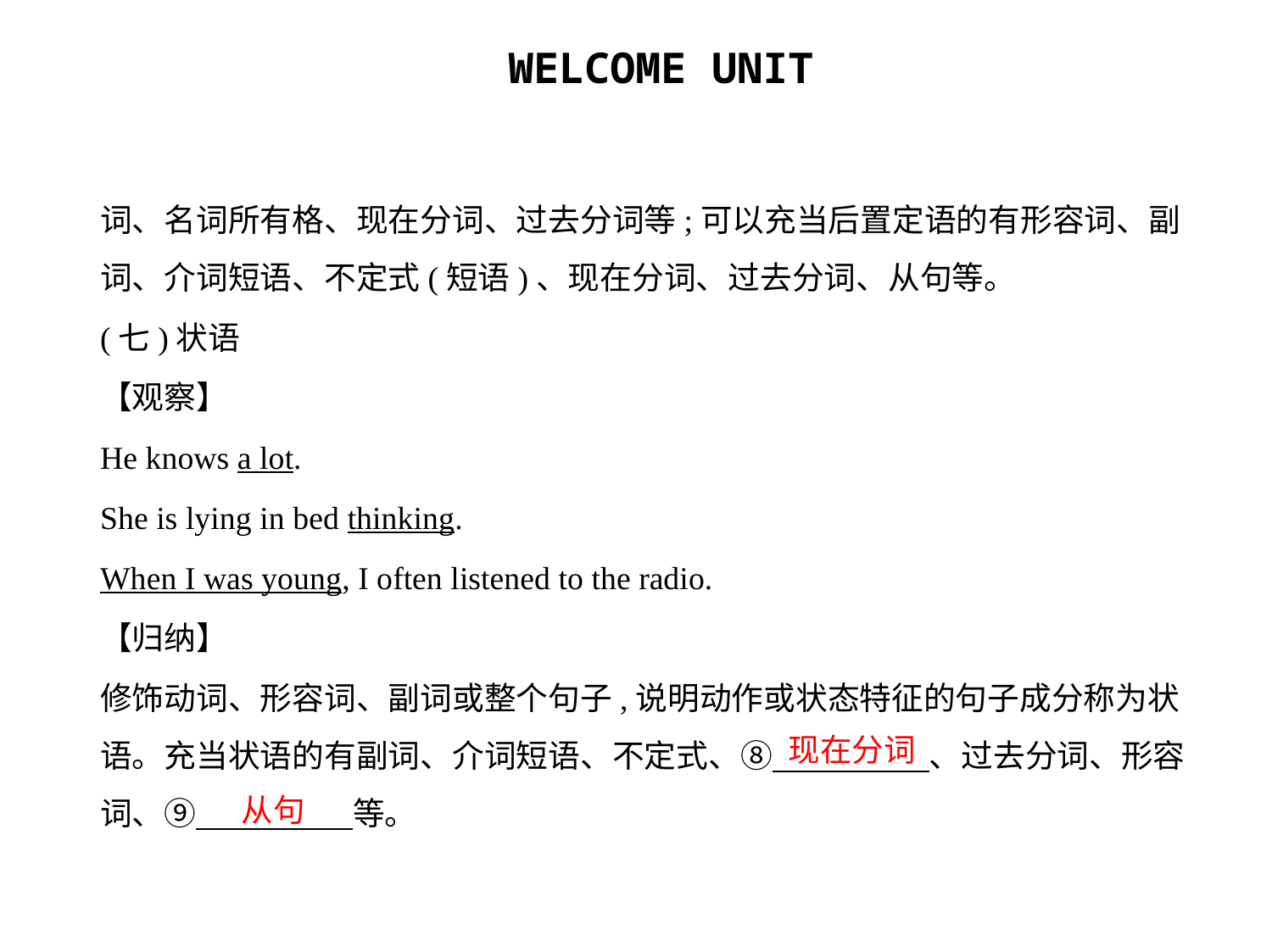

词、名词所有格、现在分词、过去分词等;可以充当后置定语的有形容词、副
词、介词短语、不定式(短语)、现在分词、过去分词、从句等。
(七)状语
【观察】
He knows a lot.
She is lying in bed thinking.
When I was young, I often listened to the radio.
【归纳】
修饰动词、形容词、副词或整个句子,说明动作或状态特征的句子成分称为状
语。充当状语的有副词、介词短语、不定式、⑧　　　　    、过去分词、形容
词、⑨　　　　    等。
现在分词
从句